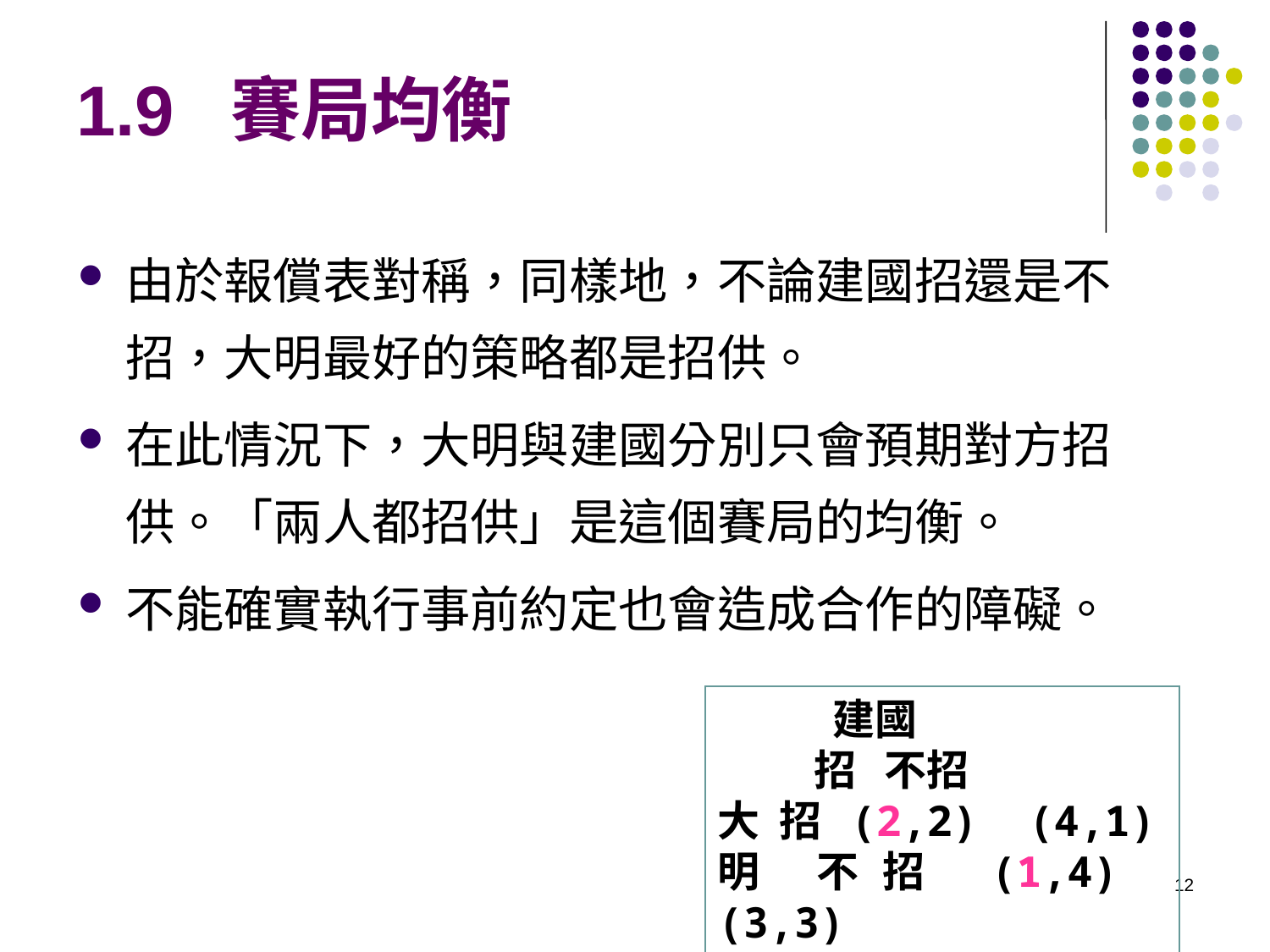

# 1.9  賽局均衡
由於報償表對稱，同樣地，不論建國招還是不招，大明最好的策略都是招供。
在此情況下，大明與建國分別只會預期對方招供。「兩人都招供」是這個賽局的均衡。
不能確實執行事前約定也會造成合作的障礙。
           建國
         招   不招
大  招  (2,2)  (4,1)
明 不招 (1,4)  (3,3)
12